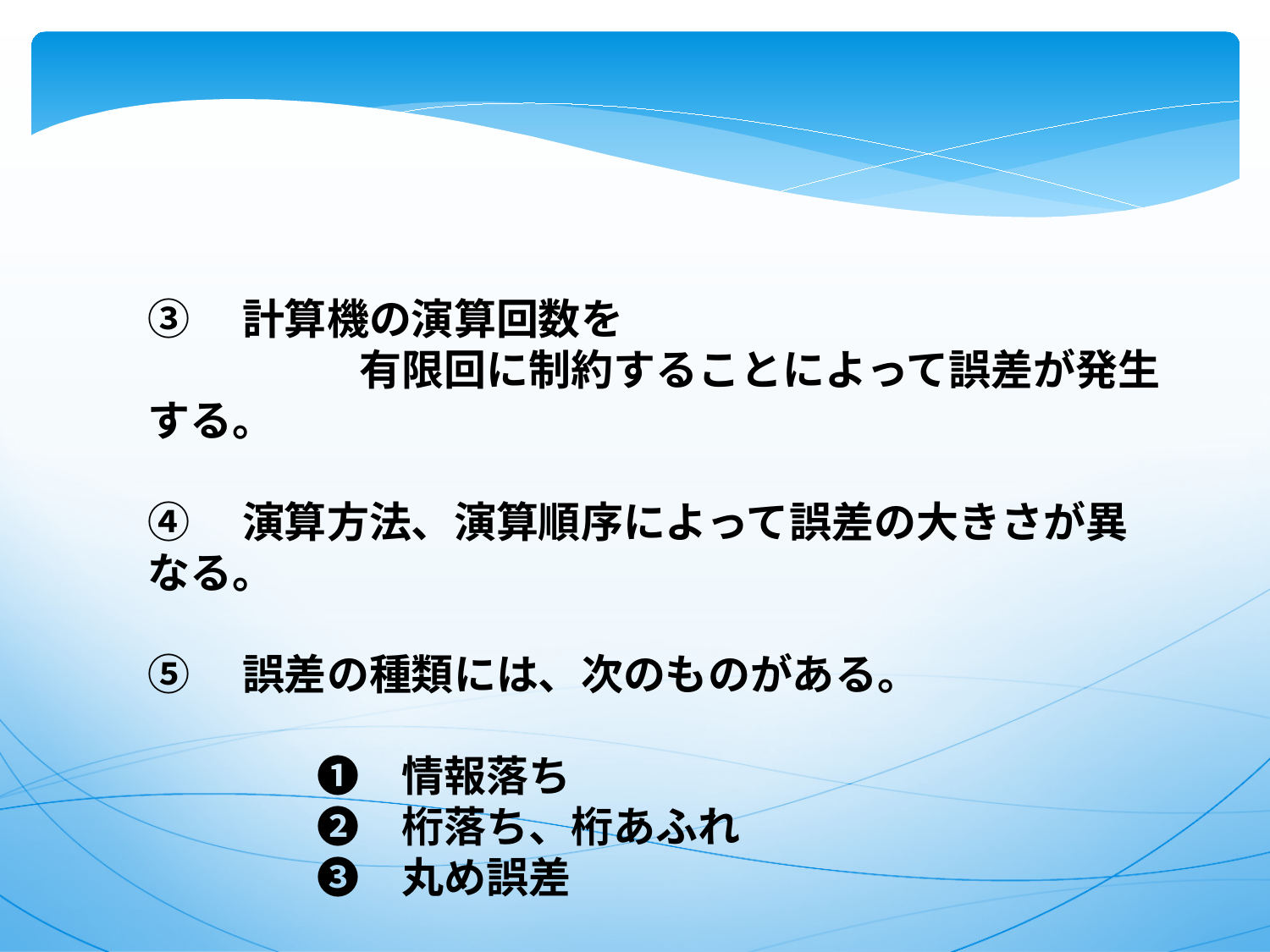

③　計算機の演算回数を
　　　　　有限回に制約することによって誤差が発生する。

④　演算方法、演算順序によって誤差の大きさが異なる。

⑤　誤差の種類には、次のものがある。

　　　　❶　情報落ち
　　　　❷　桁落ち、桁あふれ
　　　　❸　丸め誤差